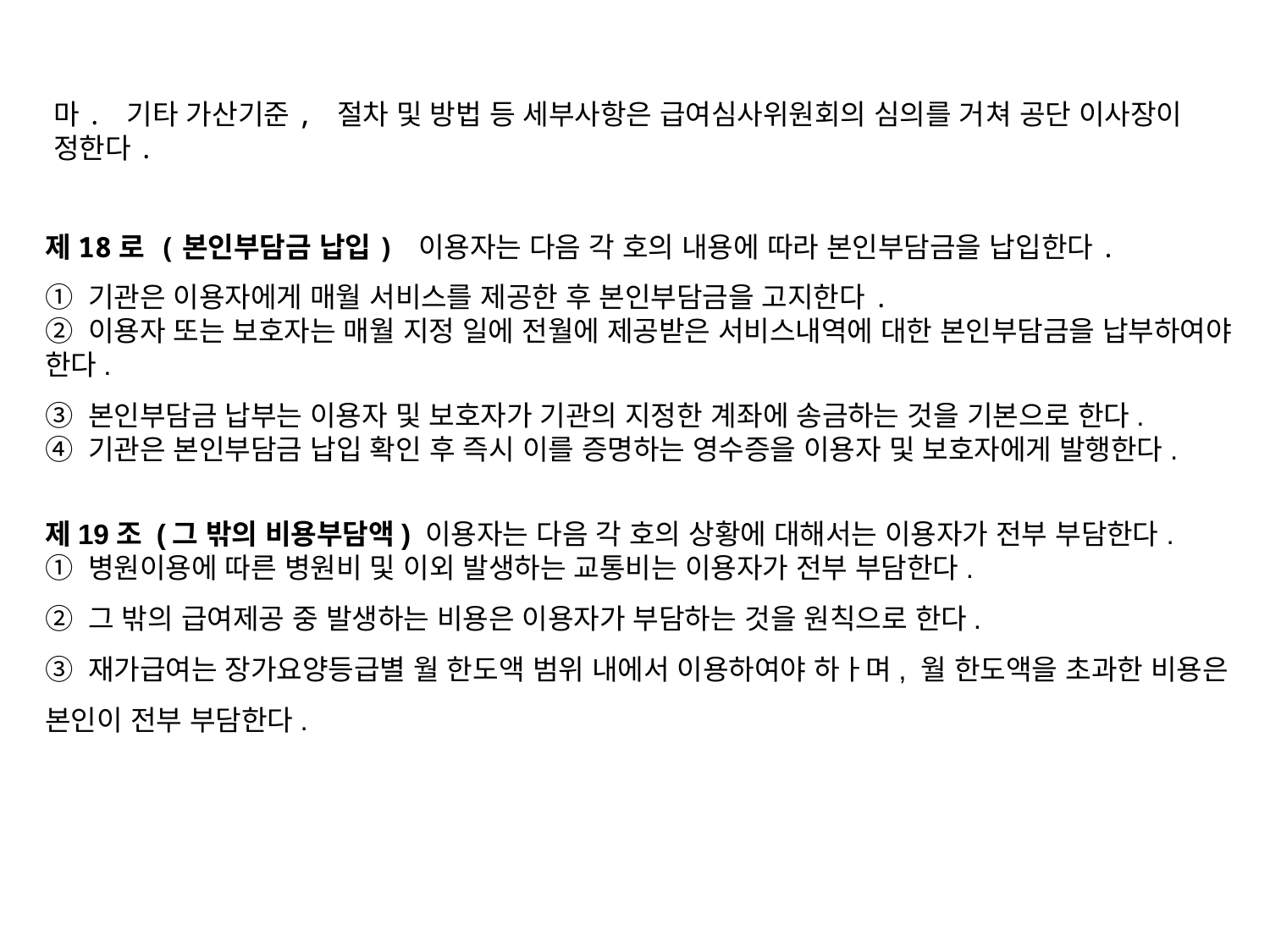

마. 기타 가산기준, 절차 및 방법 등 세부사항은 급여심사위원회의 심의를 거쳐 공단 이사장이 정한다.

제18로 (본인부담금 납입) 이용자는 다음 각 호의 내용에 따라 본인부담금을 납입한다.
① 기관은 이용자에게 매월 서비스를 제공한 후 본인부담금을 고지한다.
② 이용자 또는 보호자는 매월 지정 일에 전월에 제공받은 서비스내역에 대한 본인부담금을 납부하여야 한다.
③ 본인부담금 납부는 이용자 및 보호자가 기관의 지정한 계좌에 송금하는 것을 기본으로 한다.
④ 기관은 본인부담금 납입 확인 후 즉시 이를 증명하는 영수증을 이용자 및 보호자에게 발행한다.

제19조 (그 밖의 비용부담액) 이용자는 다음 각 호의 상황에 대해서는 이용자가 전부 부담한다.
① 병원이용에 따른 병원비 및 이외 발생하는 교통비는 이용자가 전부 부담한다.
② 그 밖의 급여제공 중 발생하는 비용은 이용자가 부담하는 것을 원칙으로 한다.
③ 재가급여는 장가요양등급별 월 한도액 범위 내에서 이용하여야 하ㅏ며, 월 한도액을 초과한 비용은 본인이 전부 부담한다.